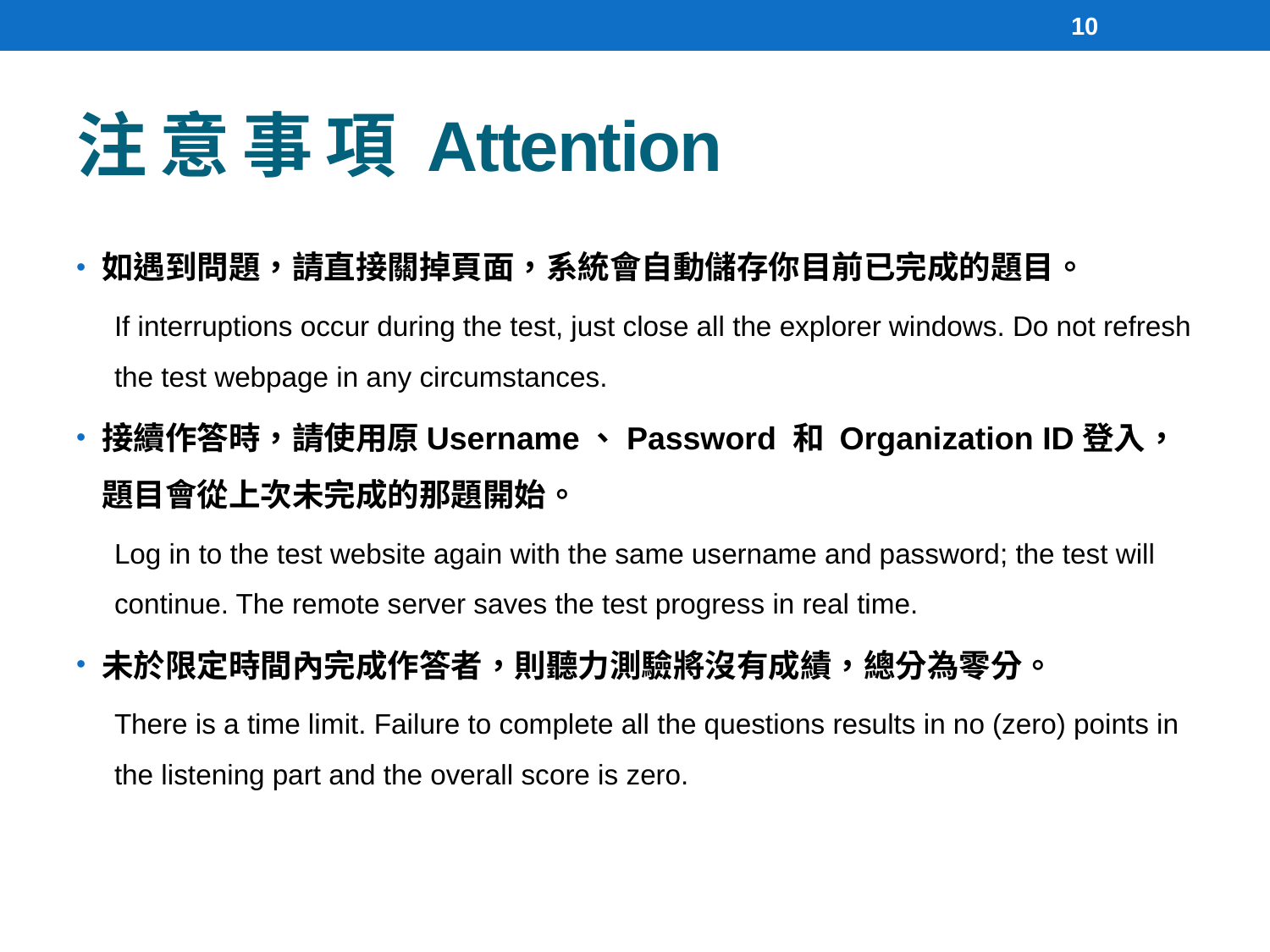

10
# 注 意 事 項 Attention
如遇到問題，請直接關掉頁面，系統會自動儲存你目前已完成的題目。
If interruptions occur during the test, just close all the explorer windows. Do not refresh the test webpage in any circumstances.
接續作答時，請使用原Username、Password 和 Organization ID登入，題目會從上次未完成的那題開始。
Log in to the test website again with the same username and password; the test will continue. The remote server saves the test progress in real time.
未於限定時間內完成作答者，則聽力測驗將沒有成績，總分為零分。
There is a time limit. Failure to complete all the questions results in no (zero) points in the listening part and the overall score is zero.